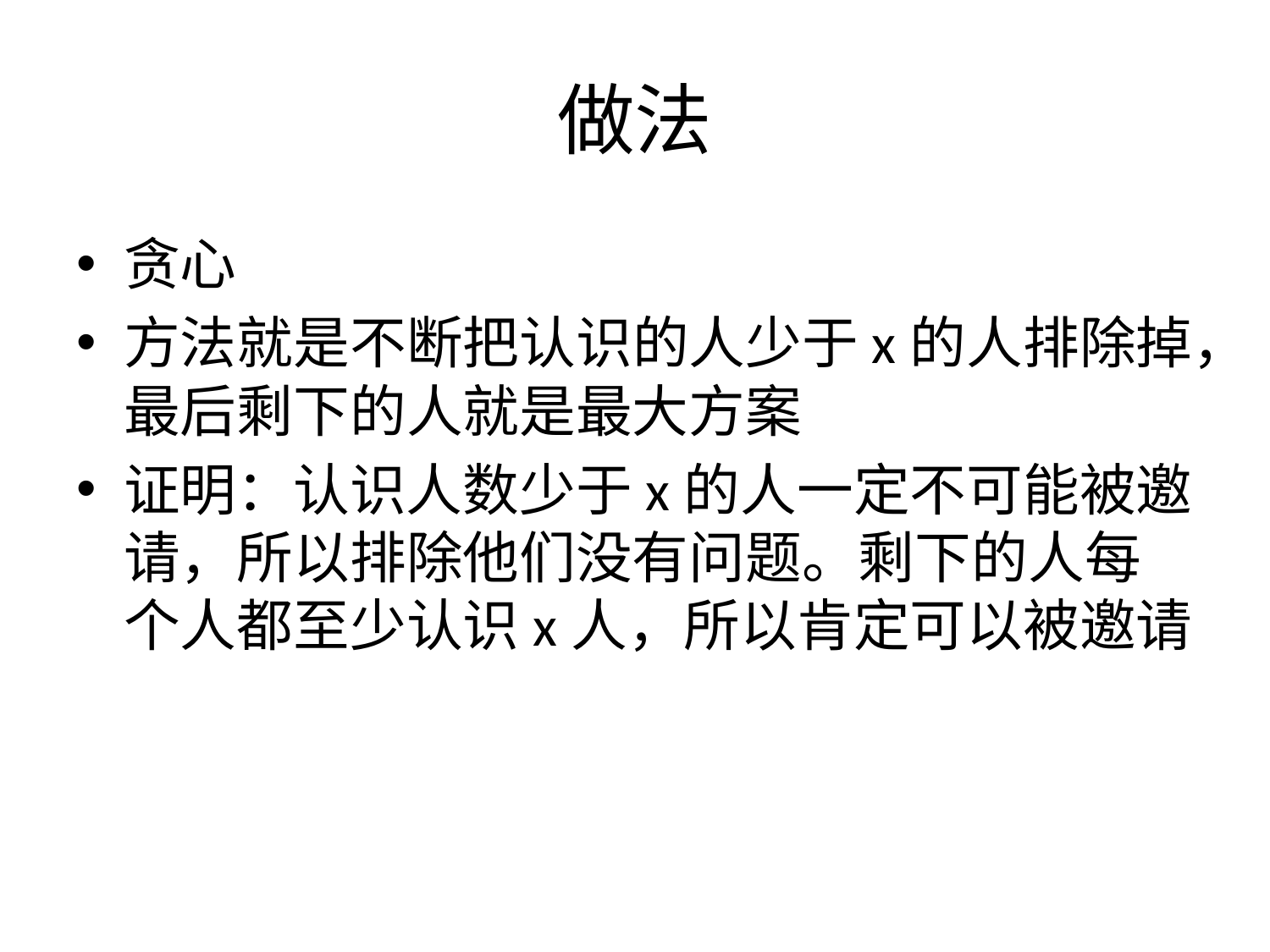

# 做法
贪心
方法就是不断把认识的人少于x的人排除掉，最后剩下的人就是最大方案
证明：认识人数少于x的人一定不可能被邀请，所以排除他们没有问题。剩下的人每个人都至少认识x人，所以肯定可以被邀请